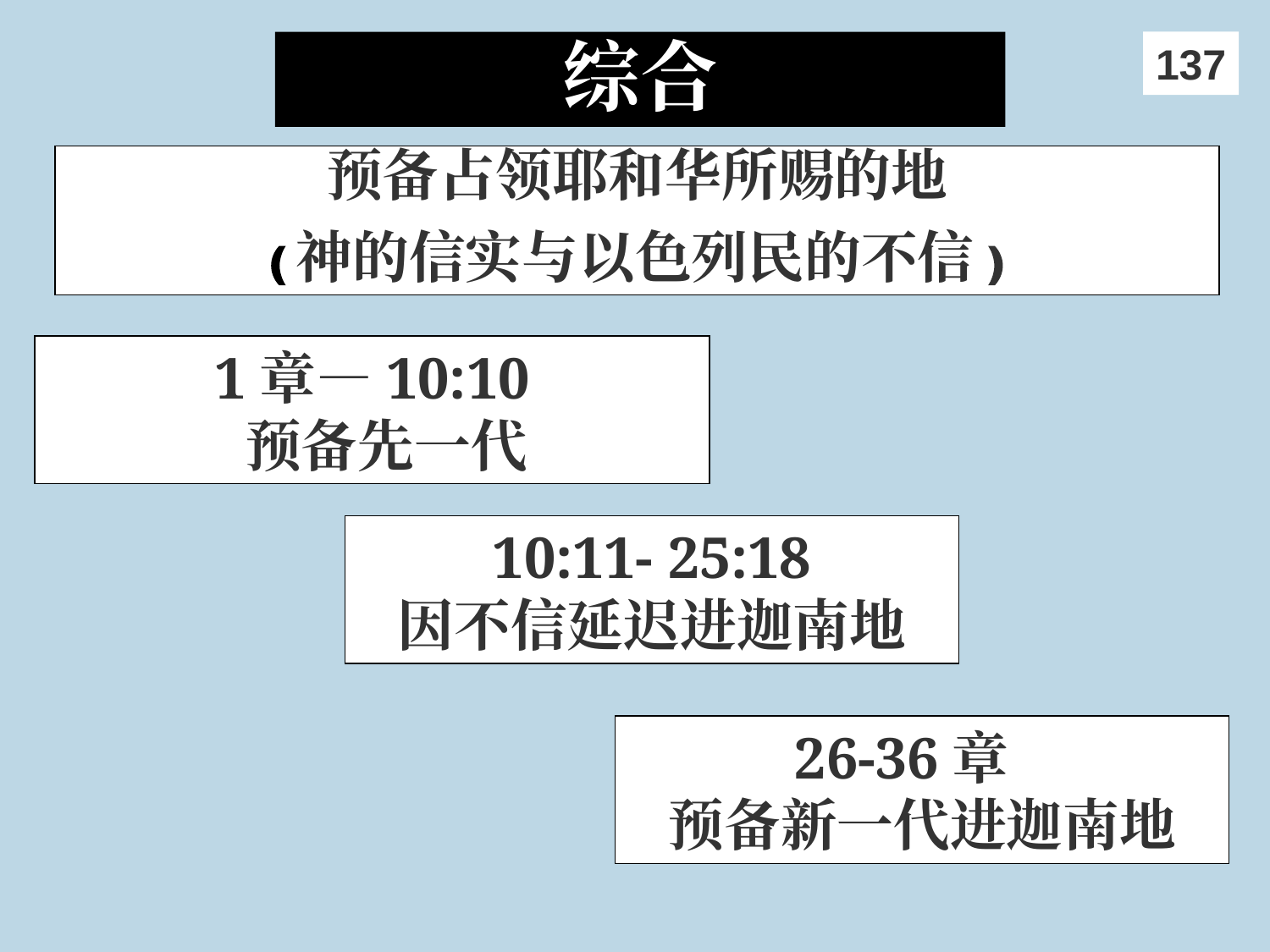

# 综合
137
预备占领耶和华所赐的地
(神的信实与以色列民的不信)
1章—10:10
 预备先一代
10:11- 25:18
因不信延迟进迦南地
26-36章
预备新一代进迦南地